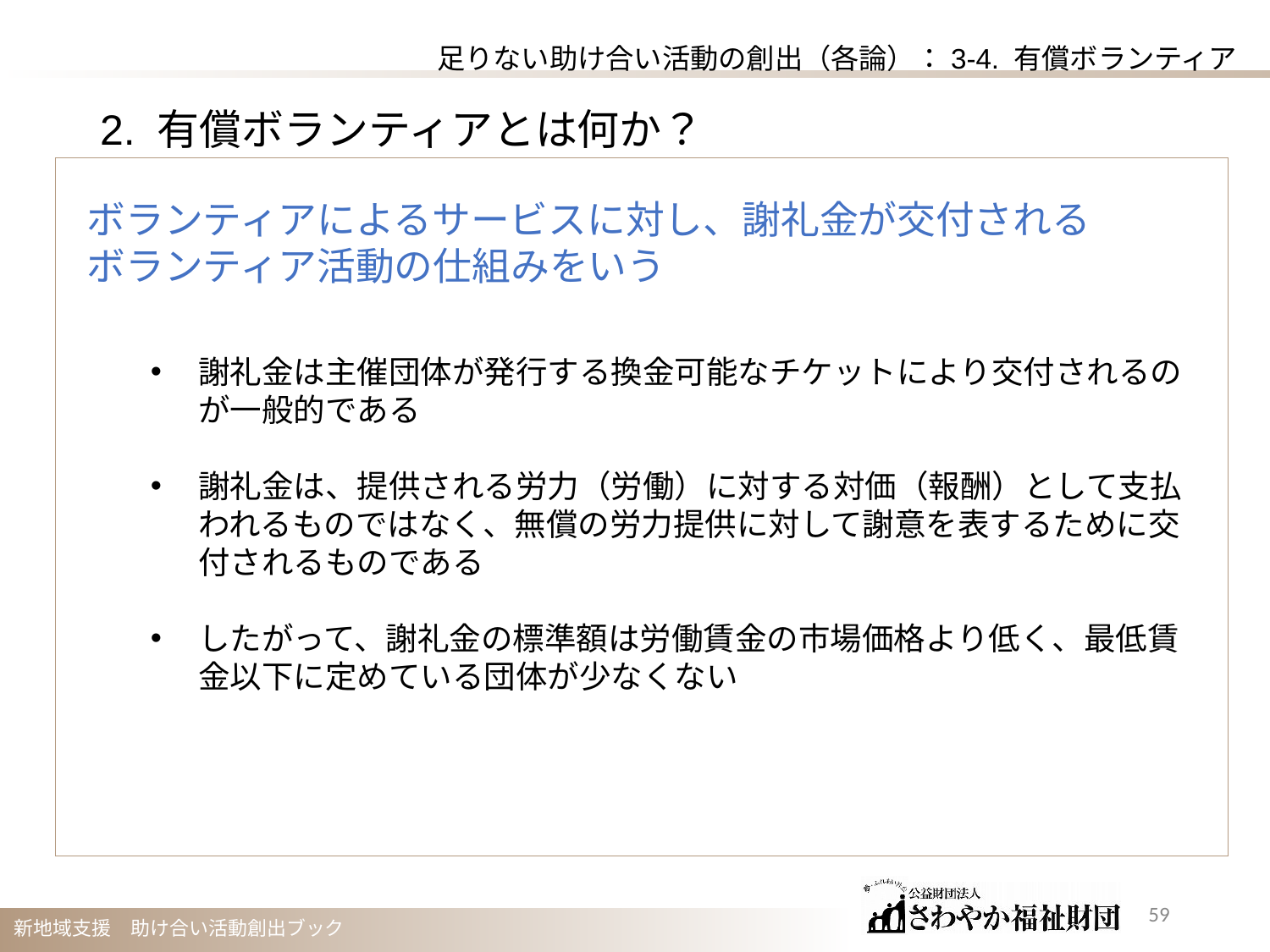

足りない助け合い活動の創出（各論）：3-4. 有償ボランティア
2. 有償ボランティアとは何か？

ボランティアによるサービスに対し、謝礼金が交付される
ボランティア活動の仕組みをいう

謝礼金は主催団体が発行する換金可能なチケットにより交付されるのが一般的である

謝礼金は、提供される労力（労働）に対する対価（報酬）として支払われるものではなく、無償の労力提供に対して謝意を表するために交付されるものである

したがって、謝礼金の標準額は労働賃金の市場価格より低く、最低賃金以下に定めている団体が少なくない
59